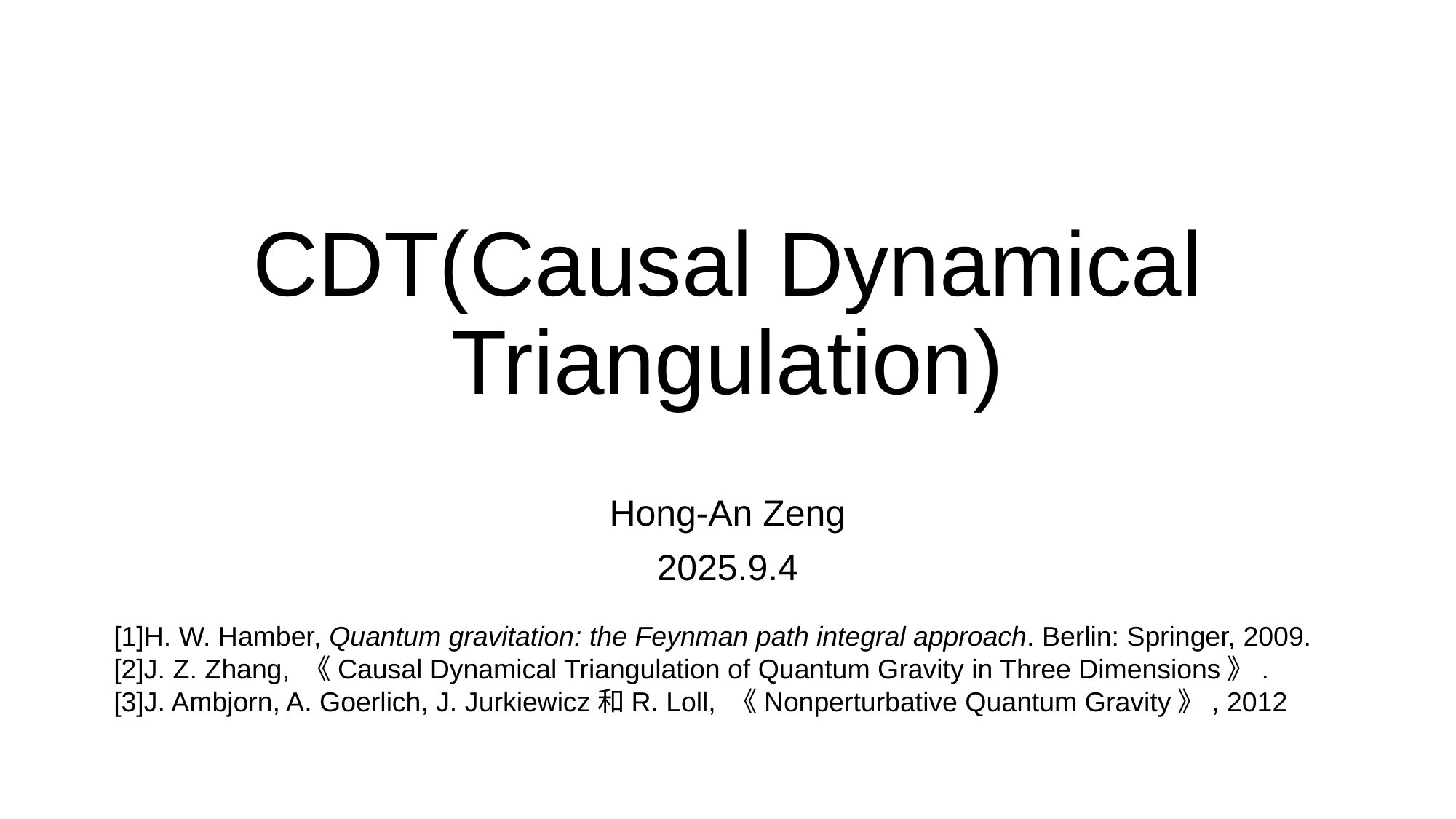

# CDT(Causal Dynamical Triangulation)

Hong-An Zeng
2025.9.4
[1]H. W. Hamber, Quantum gravitation: the Feynman path integral approach. Berlin: Springer, 2009.
[2]J. Z. Zhang, 《Causal Dynamical Triangulation of Quantum Gravity in Three Dimensions》.
[3]J. Ambjorn, A. Goerlich, J. Jurkiewicz和R. Loll, 《Nonperturbative Quantum Gravity》, 2012